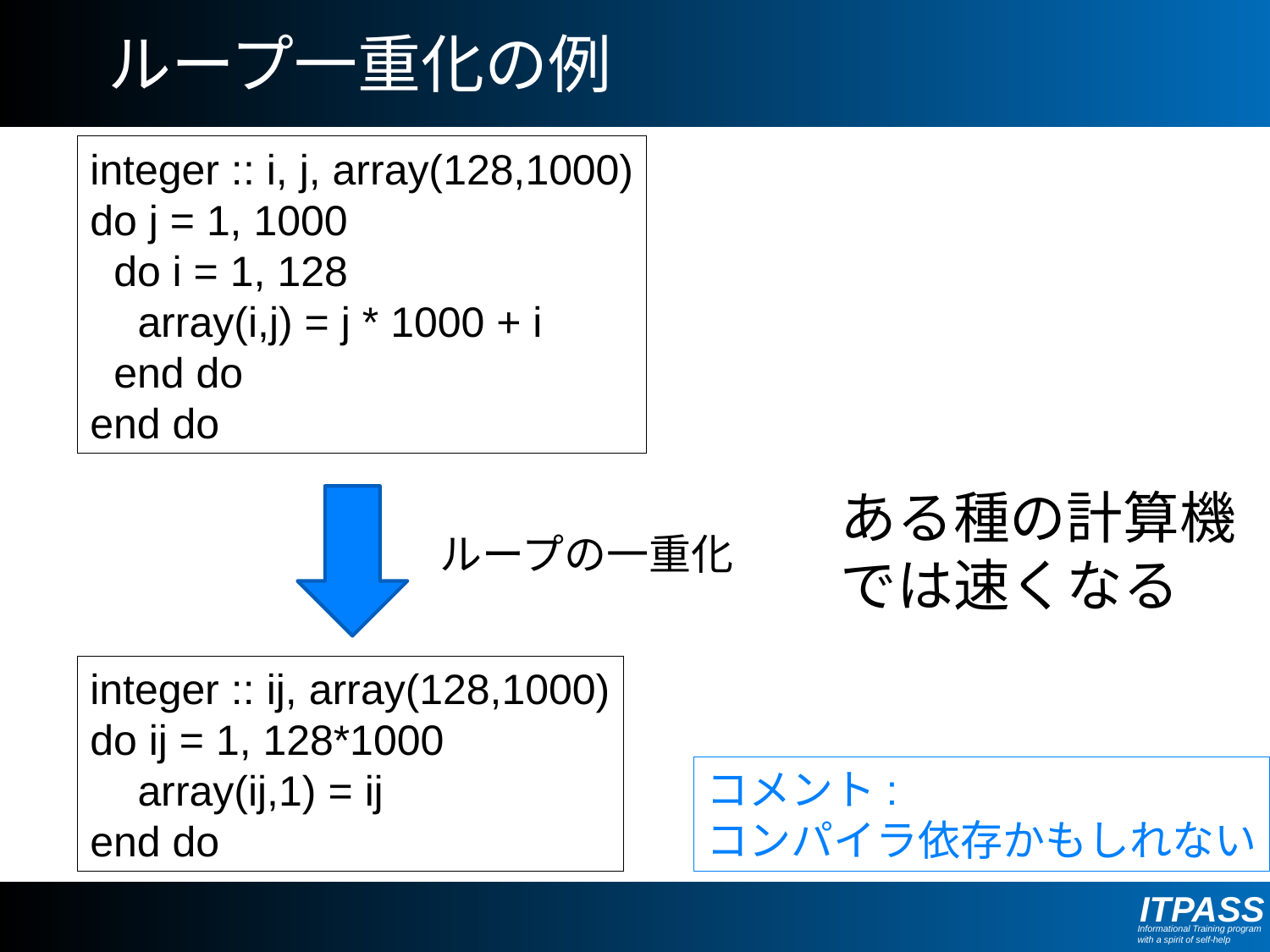

# ループ一重化の例
integer :: i, j, array(128,1000)
do j = 1, 1000
  do i = 1, 128
    array(i,j) = j * 1000 + i
  end do
end do
ある種の計算機
では速くなる

ループの一重化
integer :: ij, array(128,1000)
do ij = 1, 128*1000
    array(ij,1) = ij
end do
コメント:
コンパイラ依存かもしれない